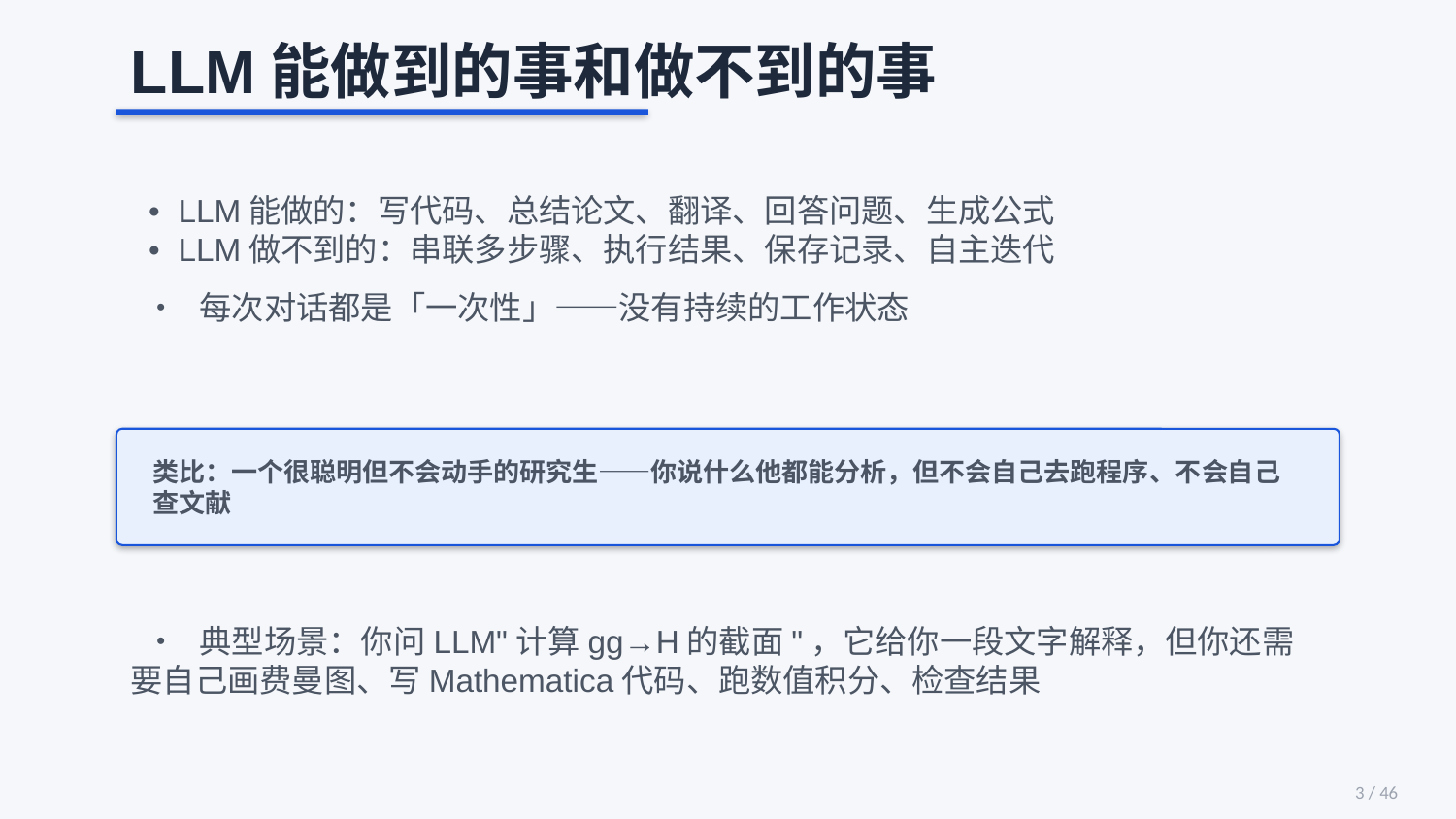

LLM能做到的事和做不到的事

  •  LLM能做的：写代码、总结论文、翻译、回答问题、生成公式
  •  LLM做不到的：串联多步骤、执行结果、保存记录、自主迭代
  •  每次对话都是「一次性」——没有持续的工作状态

类比：一个很聪明但不会动手的研究生——你说什么他都能分析，但不会自己去跑程序、不会自己查文献
  •  典型场景：你问LLM"计算gg→H的截面"，它给你一段文字解释，但你还需要自己画费曼图、写Mathematica代码、跑数值积分、检查结果
3 / 46